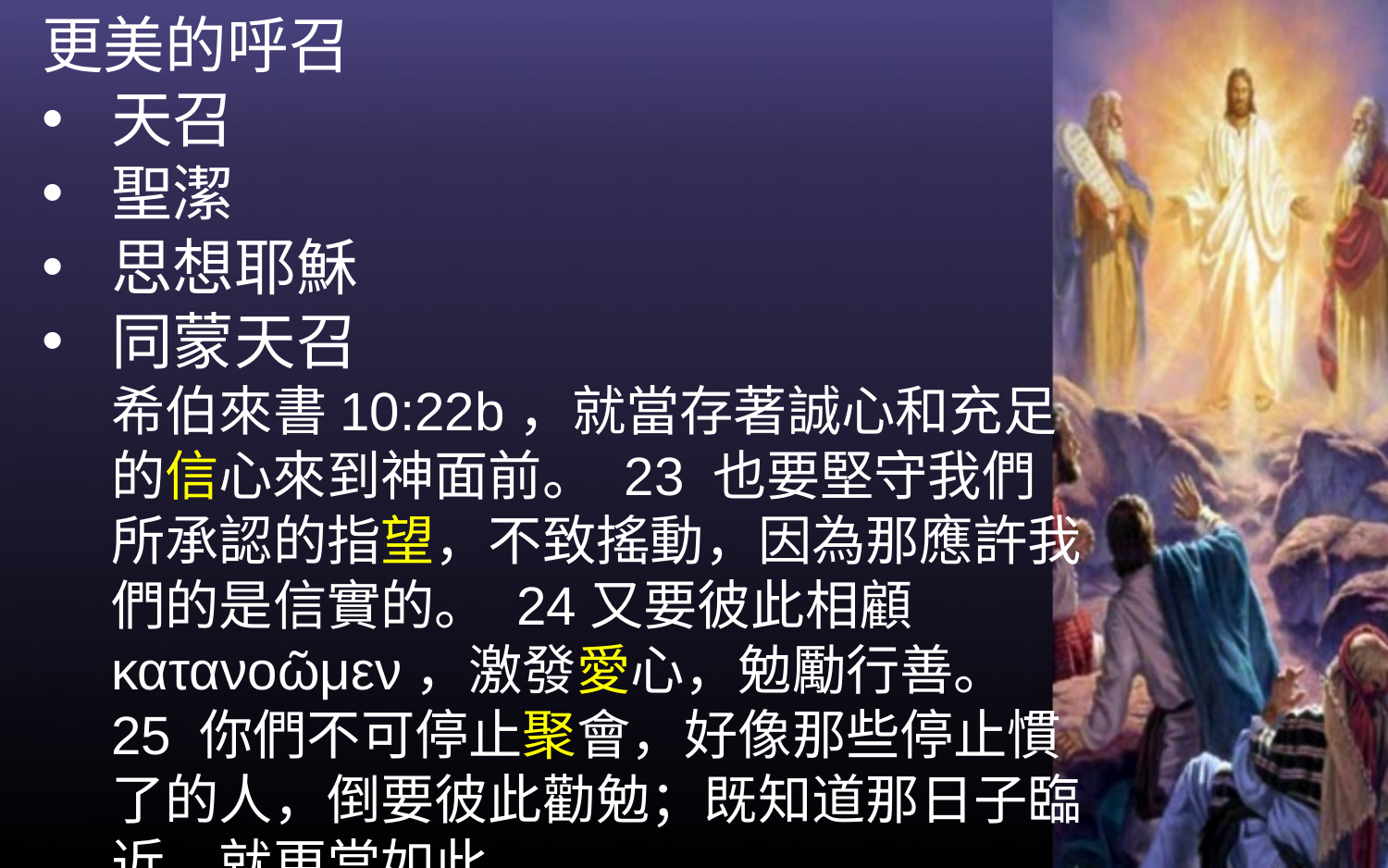

更美的呼召
天召
聖潔
思想耶穌
同蒙天召
希伯來書10:22b，就當存著誠心和充足的信心來到神面前。 23 也要堅守我們所承認的指望，不致搖動，因為那應許我們的是信實的。 24又要彼此相顧κατανοῶμεν，激發愛心，勉勵行善。 25 你們不可停止聚會，好像那些停止慣了的人，倒要彼此勸勉；既知道那日子臨近，就更當如此。